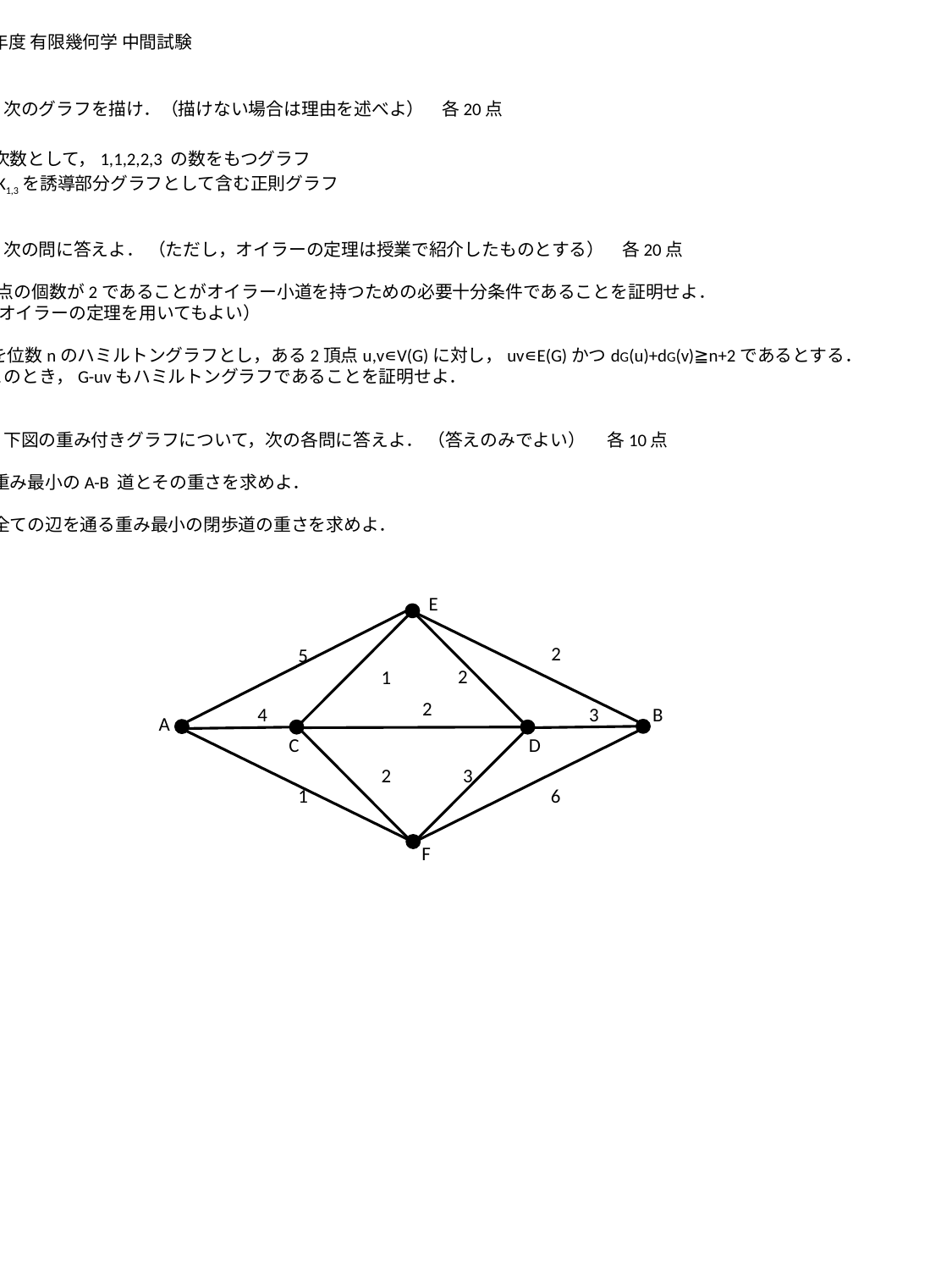

2016年度 有限幾何学 中間試験

問1　次のグラフを描け．（描けない場合は理由を述べよ）　各20点

(1)　次数として，1,1,2,2,3 の数をもつグラフ
(2)　K1,3を誘導部分グラフとして含む正則グラフ

問2　次の問に答えよ． （ただし，オイラーの定理は授業で紹介したものとする）　各20点

(1) 奇点の個数が2であることがオイラー小道を持つための必要十分条件であることを証明せよ．
　  （ オイラーの定理を用いてもよい）

(2) Gを位数nのハミルトングラフとし，ある2頂点u,v∊V(G)に対し，uv∊E(G)かつdG(u)+dG(v)≧n+2であるとする．
　　このとき，G-uvもハミルトングラフであることを証明せよ．

問3　下図の重み付きグラフについて，次の各問に答えよ． （答えのみでよい） 　各10点

(1)　重み最小のA-B 道とその重さを求めよ．

(2)　全ての辺を通る重み最小の閉歩道の重さを求めよ．

E

2
5
2
1

2
3
4

2
3
1
6
B
A
C
D
F